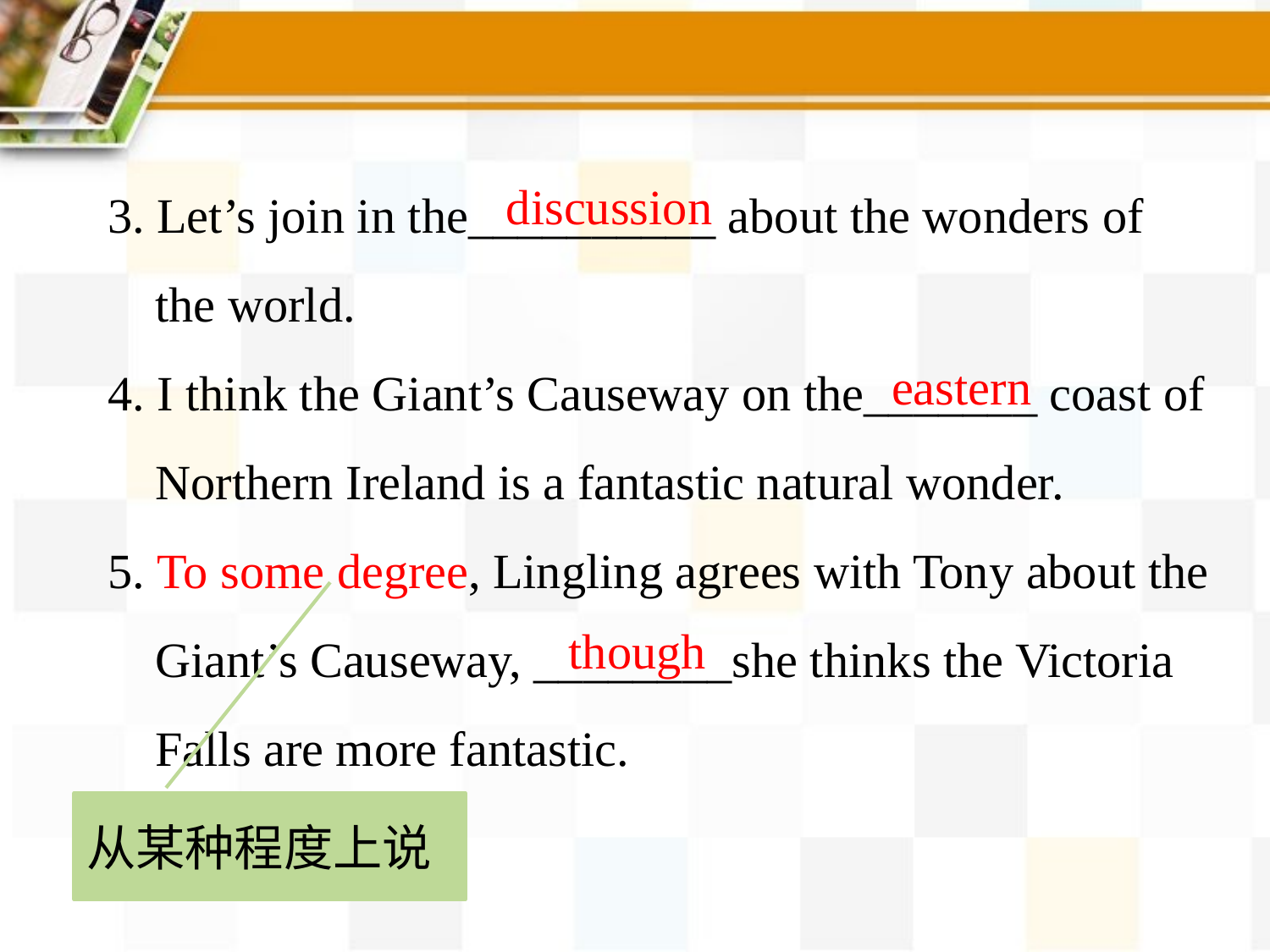

3. Let’s join in the__________ about the wonders of the world.
4. I think the Giant’s Causeway on the_______ coast of Northern Ireland is a fantastic natural wonder.
5. To some degree, Lingling agrees with Tony about the Giant’s Causeway, ________she thinks the Victoria Falls are more fantastic.

discussion
eastern
though
从某种程度上说